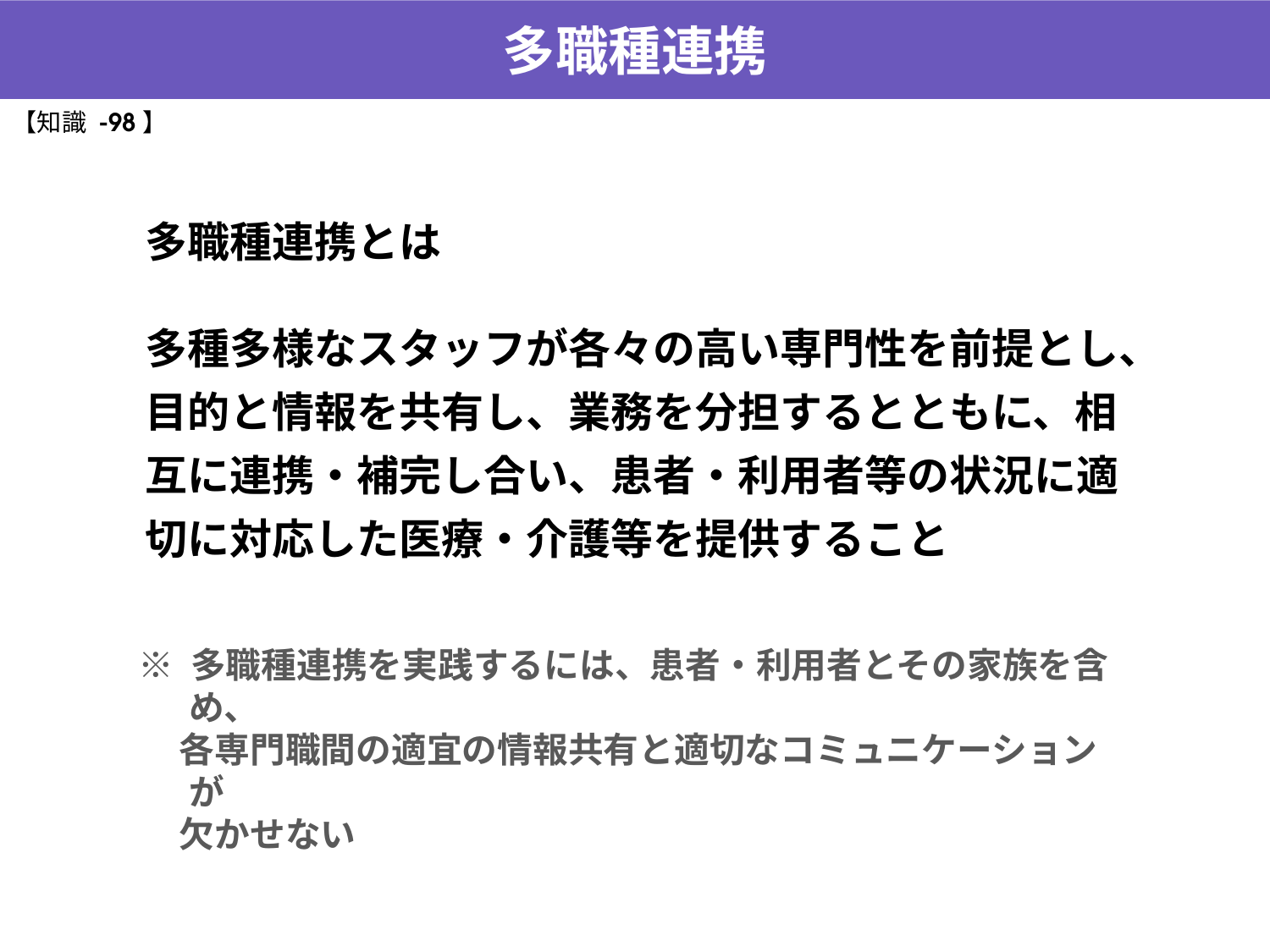

多職種連携
【知識 -98】
多職種連携とは
多種多様なスタッフが各々の高い専門性を前提とし、目的と情報を共有し、業務を分担するとともに、相互に連携・補完し合い、患者・利用者等の状況に適切に対応した医療・介護等を提供すること
※ 多職種連携を実践するには、患者・利用者とその家族を含め、
    各専門職間の適宜の情報共有と適切なコミュニケーションが
    欠かせない